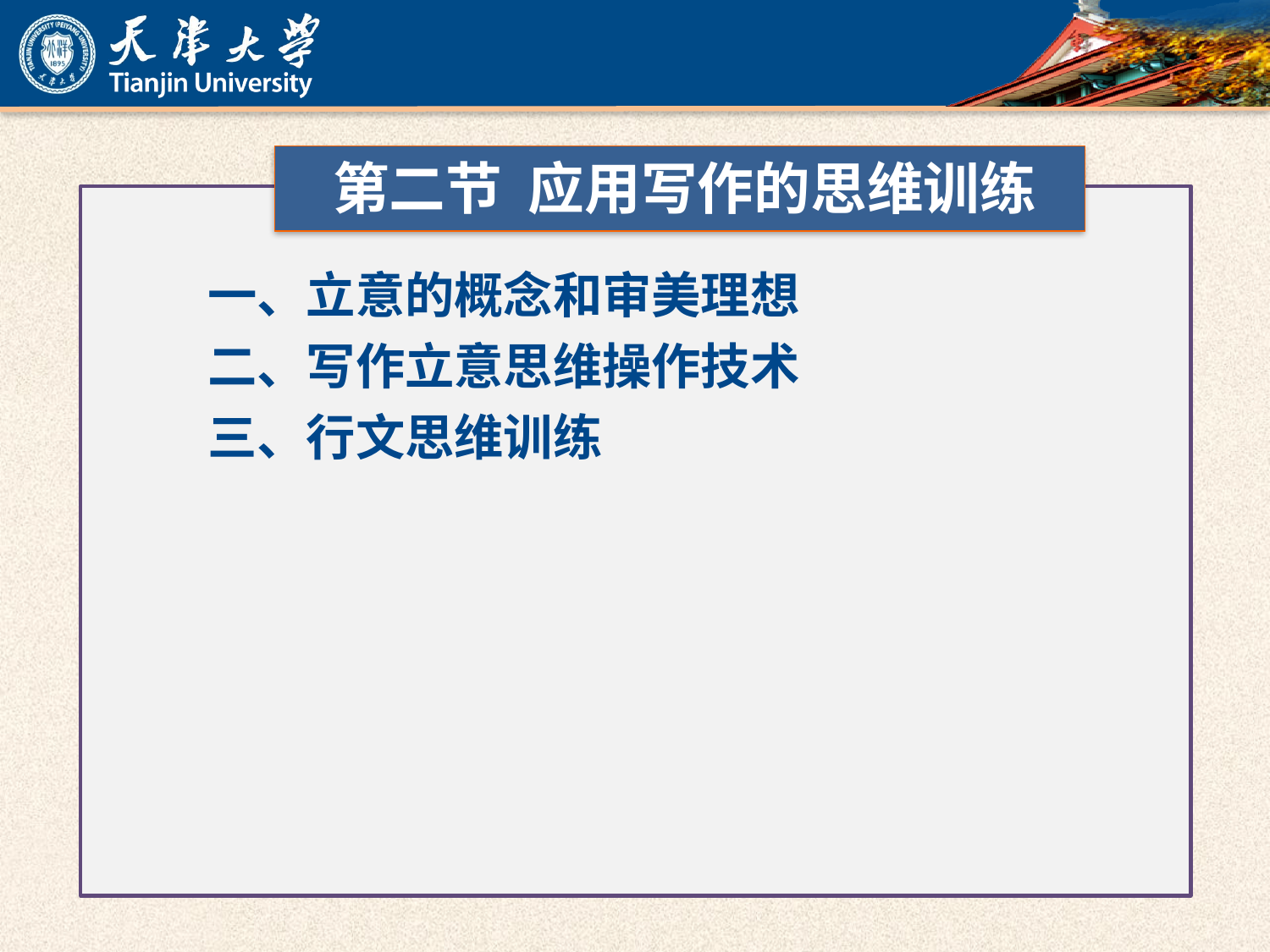

# 第二节  应用写作的思维训练

一、立意的概念和审美理想
二、写作立意思维操作技术
三、行文思维训练